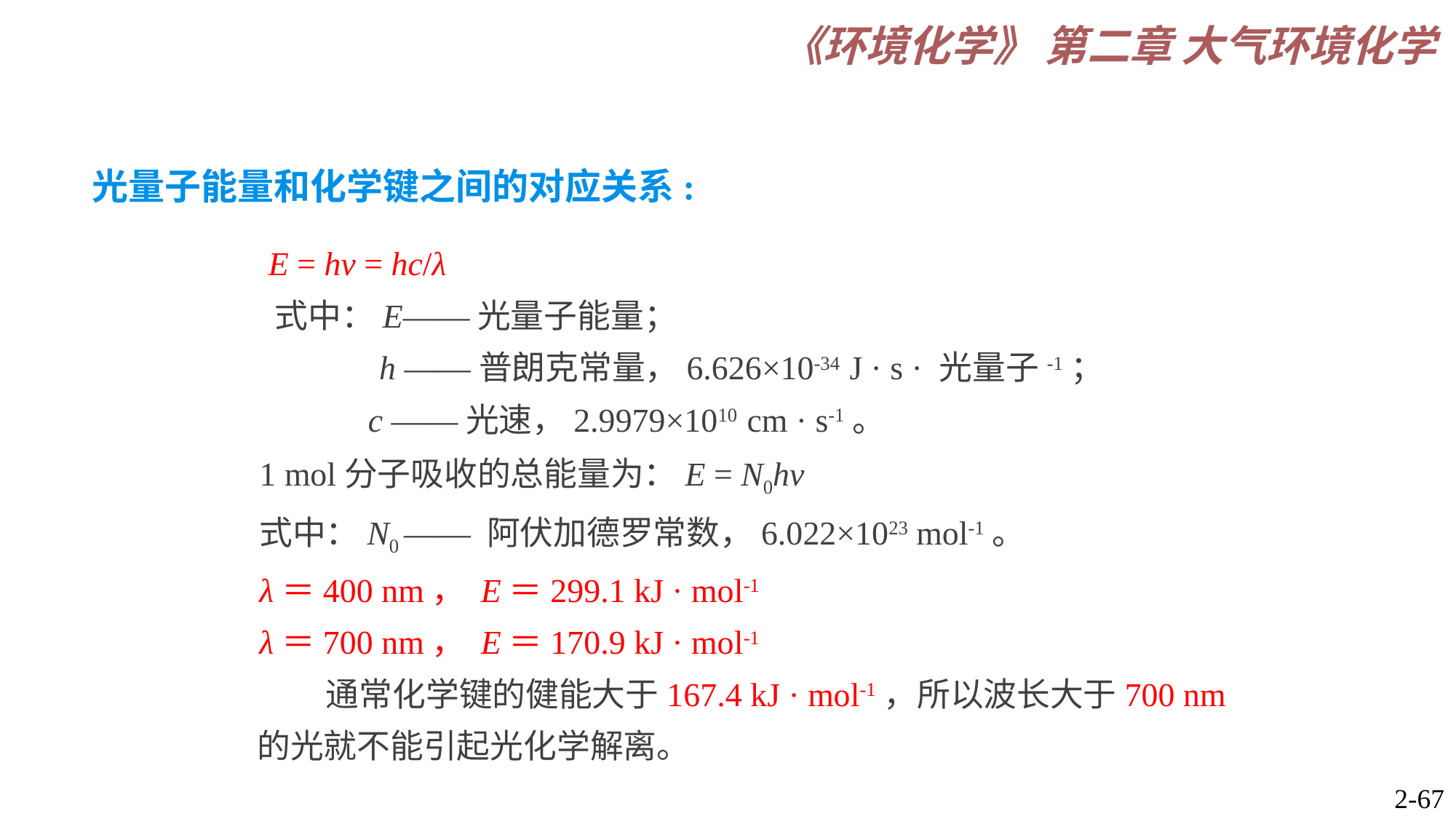

光量子能量和化学键之间的对应关系:
 E = hv = hc/λ
 式中：E——光量子能量；
    　　 h ——普朗克常量，6.626×10-34  J · s · 光量子-1；
             c ——光速，2.9979×1010  cm · s-1。
1 mol分子吸收的总能量为：E = N0hv
式中：N0 —— 阿伏加德罗常数，6.022×1023 mol-1。
λ＝400 nm， E＝299.1 kJ · mol-1
λ＝700 nm， E＝170.9 kJ · mol-1
　　通常化学键的健能大于167.4 kJ · mol-1，所以波长大于700 nm 的光就不能引起光化学解离。
2-67